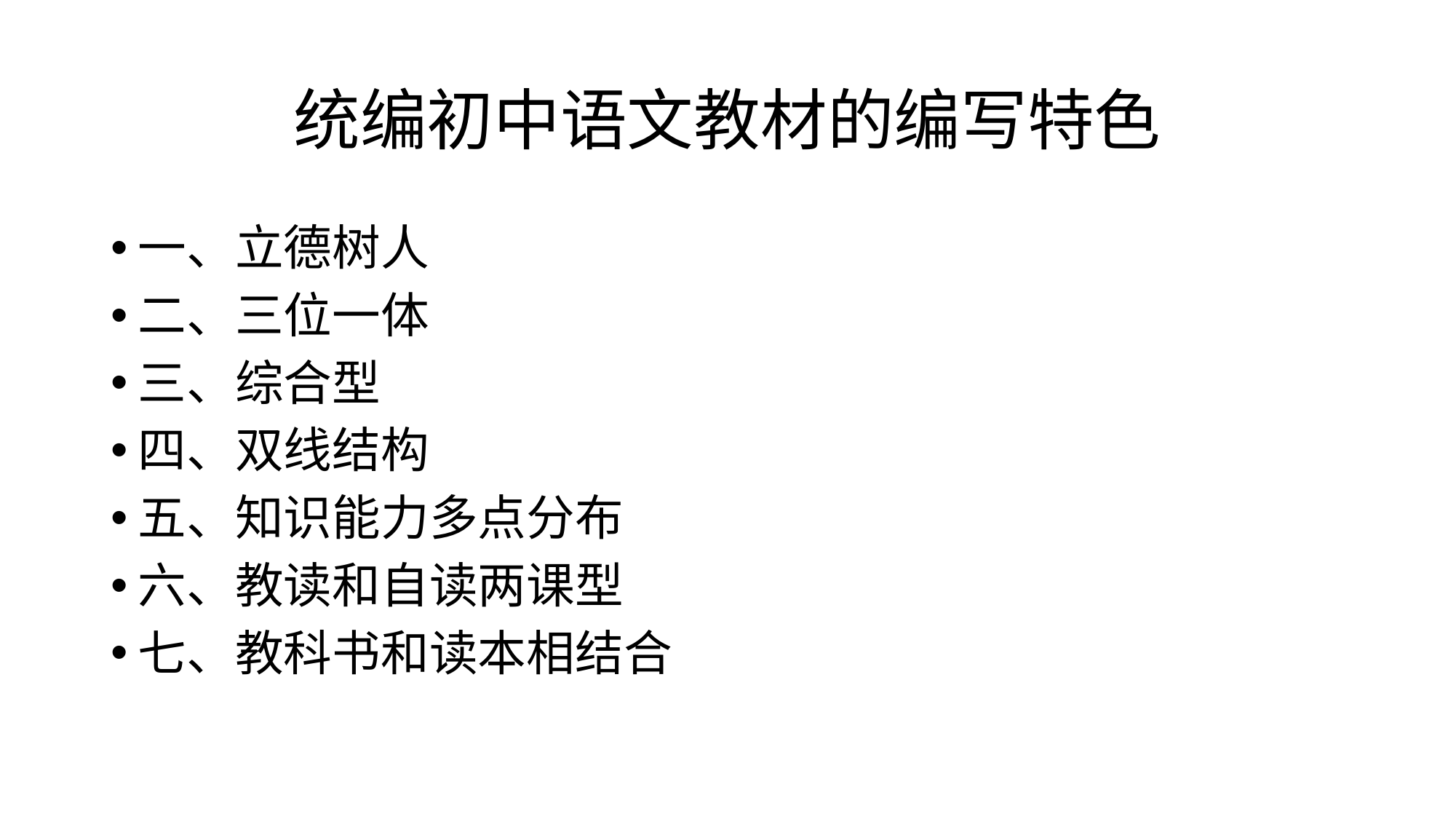

# 统编初中语文教材的编写特色
一、立德树人
二、三位一体
三、综合型
四、双线结构
五、知识能力多点分布
六、教读和自读两课型
七、教科书和读本相结合